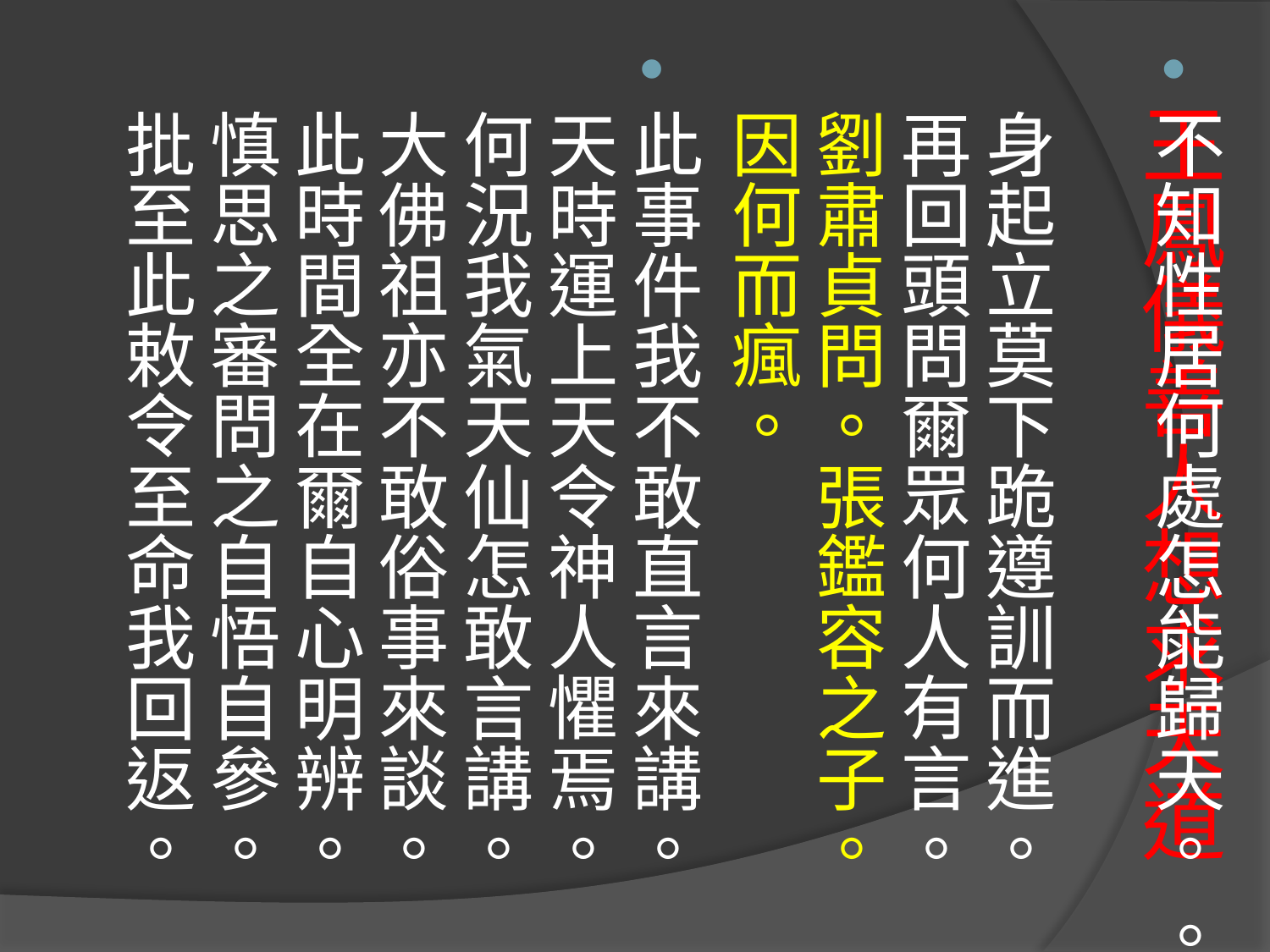

不知性居何處怎能歸天。 。
身起立莫下跪遵訓而進。
再回頭問爾眾何人有言。
劉肅貞問。張鑑容之子。因何而瘋。
此事件我不敢直言來講。
天時運上天令神人懼焉。
何況我氣天仙怎敢言講。
大佛祖亦不敢俗事來談。
此時間全在爾自心明辨。
慎思之審問之自悟自參。
批至此敕令至命我回返。
# 王鳳儀善人想求天道